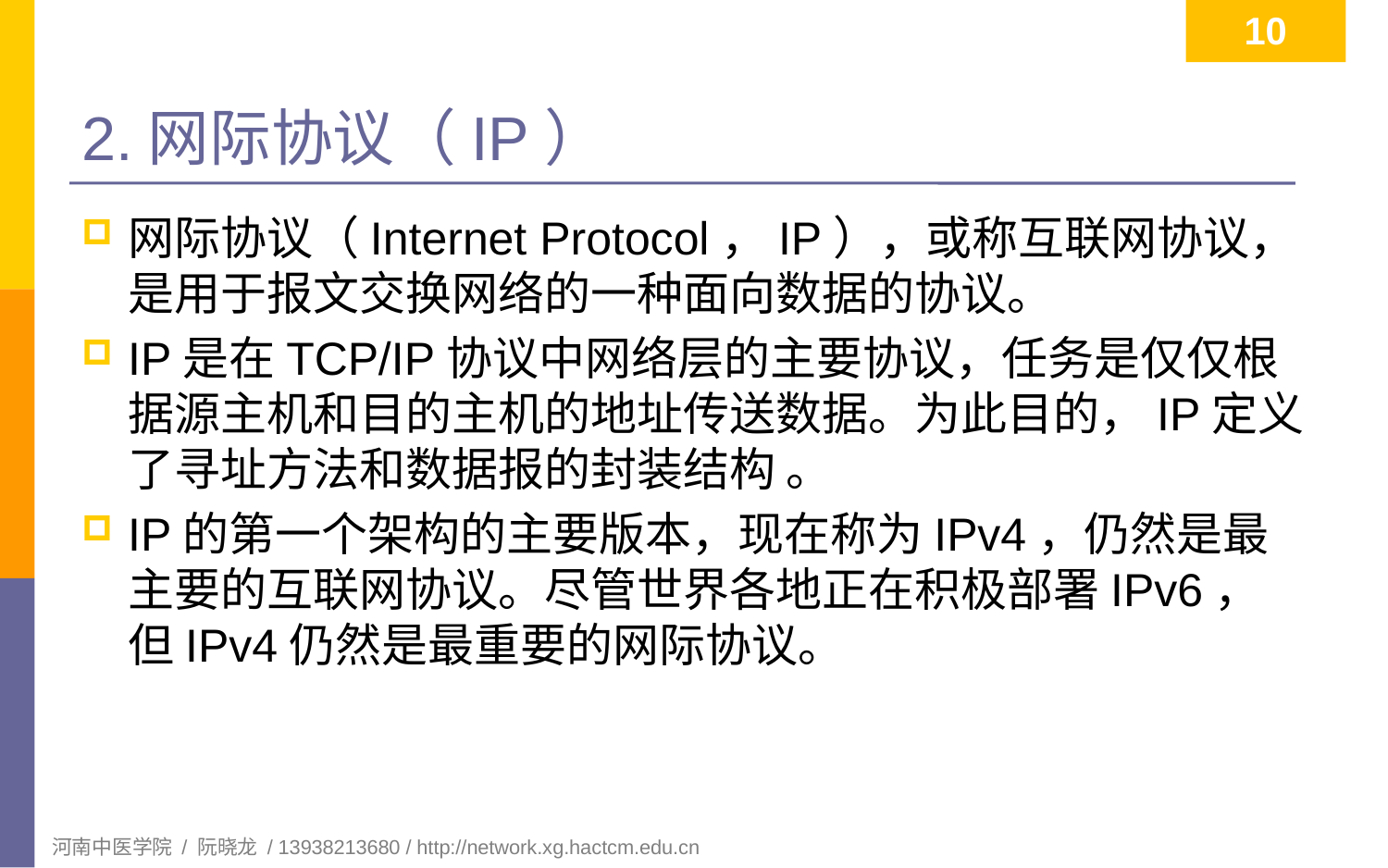

10
# 2.网际协议（IP）

网际协议（Internet Protocol，IP），或称互联网协议，是用于报文交换网络的一种面向数据的协议。
IP是在TCP/IP协议中网络层的主要协议，任务是仅仅根据源主机和目的主机的地址传送数据。为此目的，IP定义了寻址方法和数据报的封装结构 。
IP的第一个架构的主要版本，现在称为IPv4，仍然是最主要的互联网协议。尽管世界各地正在积极部署IPv6，但IPv4仍然是最重要的网际协议。